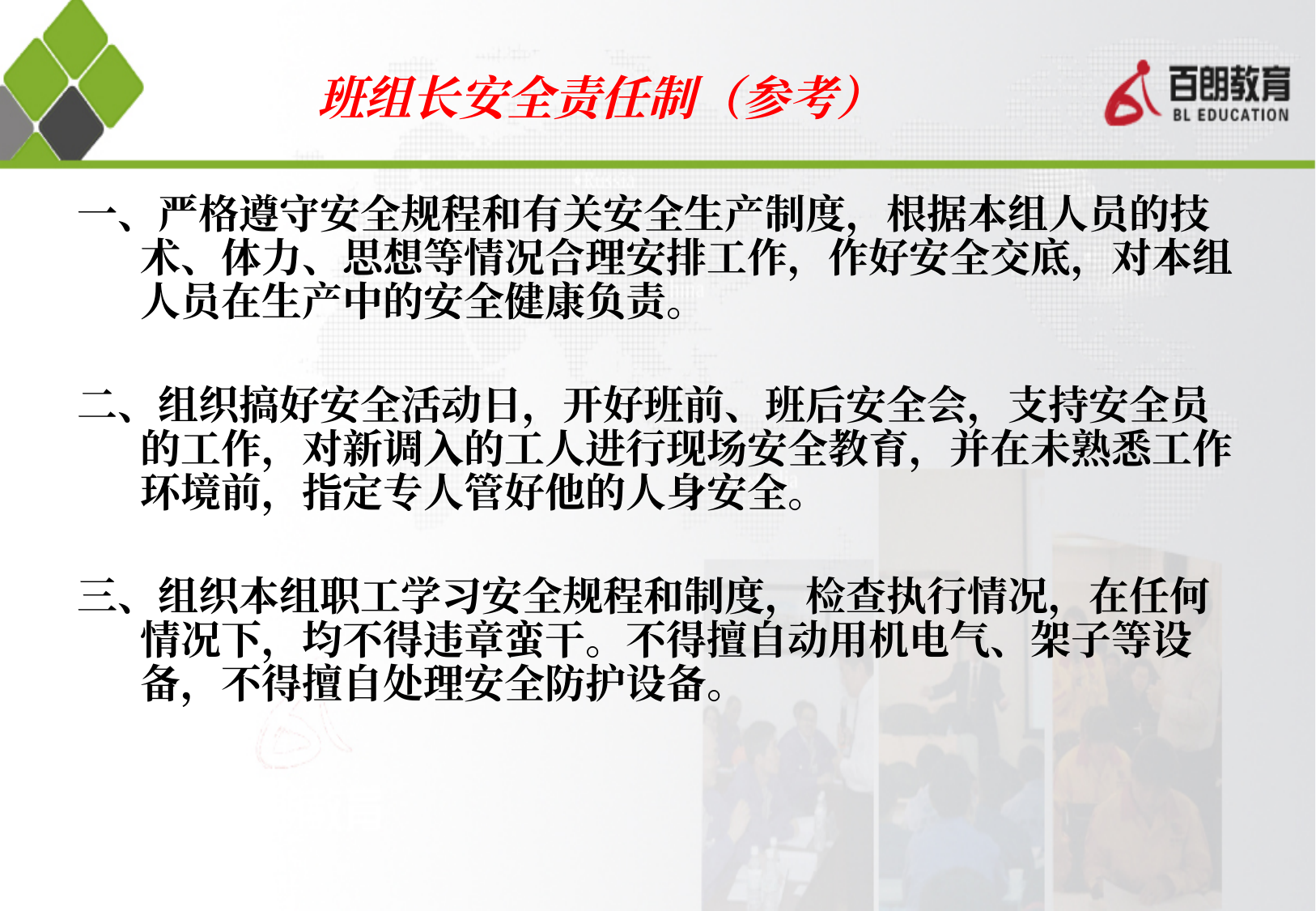

# 班组长安全责任制（参考）
一、严格遵守安全规程和有关安全生产制度，根据本组人员的技术、体力、思想等情况合理安排工作，作好安全交底，对本组人员在生产中的安全健康负责。

二、组织搞好安全活动日，开好班前、班后安全会，支持安全员的工作，对新调入的工人进行现场安全教育，并在未熟悉工作环境前，指定专人管好他的人身安全。

三、组织本组职工学习安全规程和制度，检查执行情况，在任何情况下，均不得违章蛮干。不得擅自动用机电气、架子等设备，不得擅自处理安全防护设备。